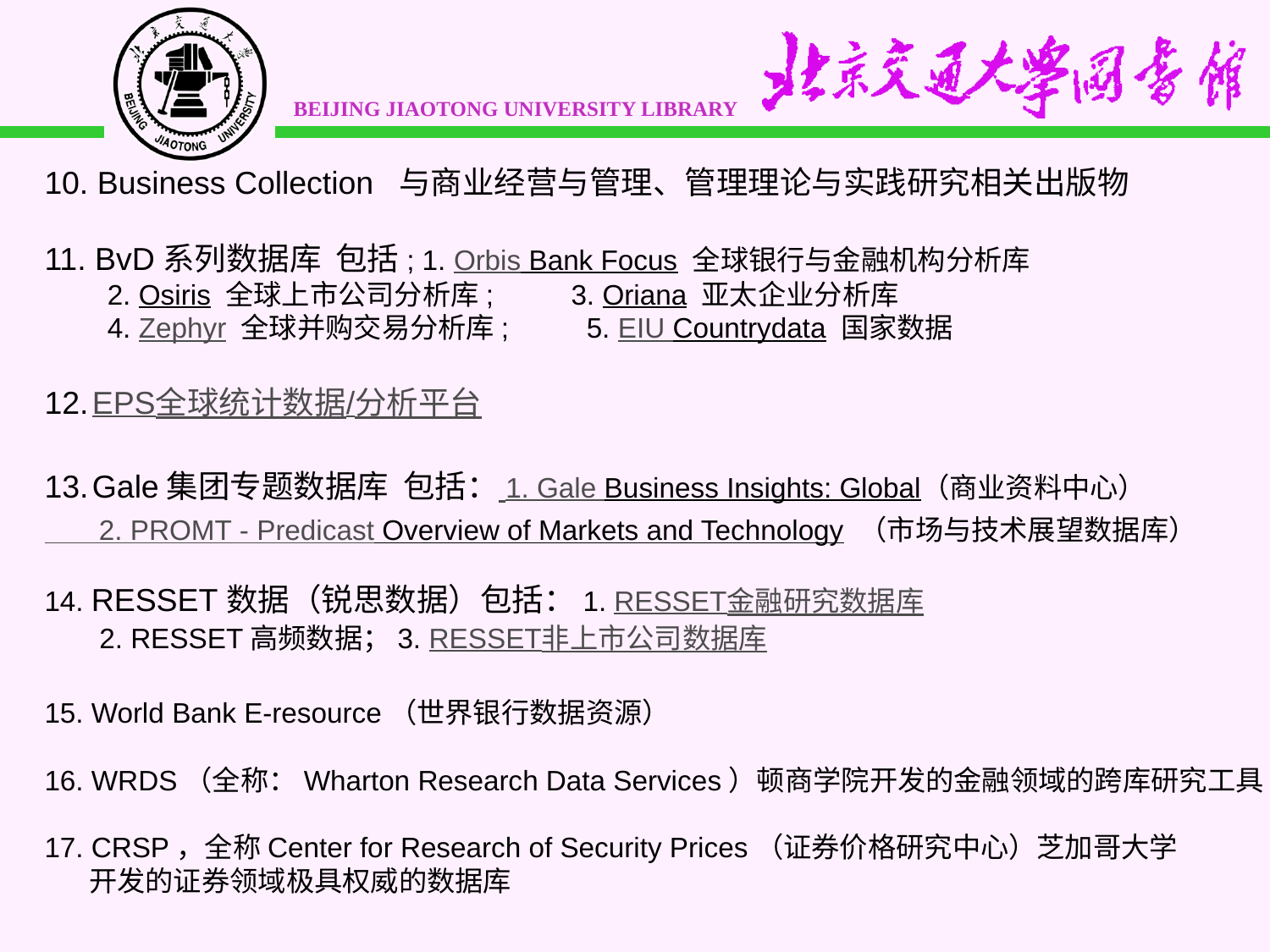

10. Business Collection  与商业经营与管理、管理理论与实践研究相关出版物

11. BvD系列数据库  包括; 1. Orbis Bank Focus 全球银行与金融机构分析库
　　2. Osiris 全球上市公司分析库; 　　3. Oriana 亚太企业分析库
　　4. Zephyr 全球并购交易分析库; 　　5. EIU Countrydata 国家数据

EPS全球统计数据/分析平台

Gale集团专题数据库  包括： 1. Gale Business Insights: Global（商业资料中心）
       2. PROMT - Predicast Overview of Markets and Technology （市场与技术展望数据库）

14. RESSET数据（锐思数据）包括：1. RESSET金融研究数据库
       2. RESSET高频数据；3. RESSET非上市公司数据库

15. World Bank E-resource（世界银行数据资源）

16. WRDS（全称：Wharton Research Data Services）顿商学院开发的金融领域的跨库研究工具

17. CRSP，全称Center for Research of Security Prices（证券价格研究中心）芝加哥大学
      开发的证券领域极具权威的数据库